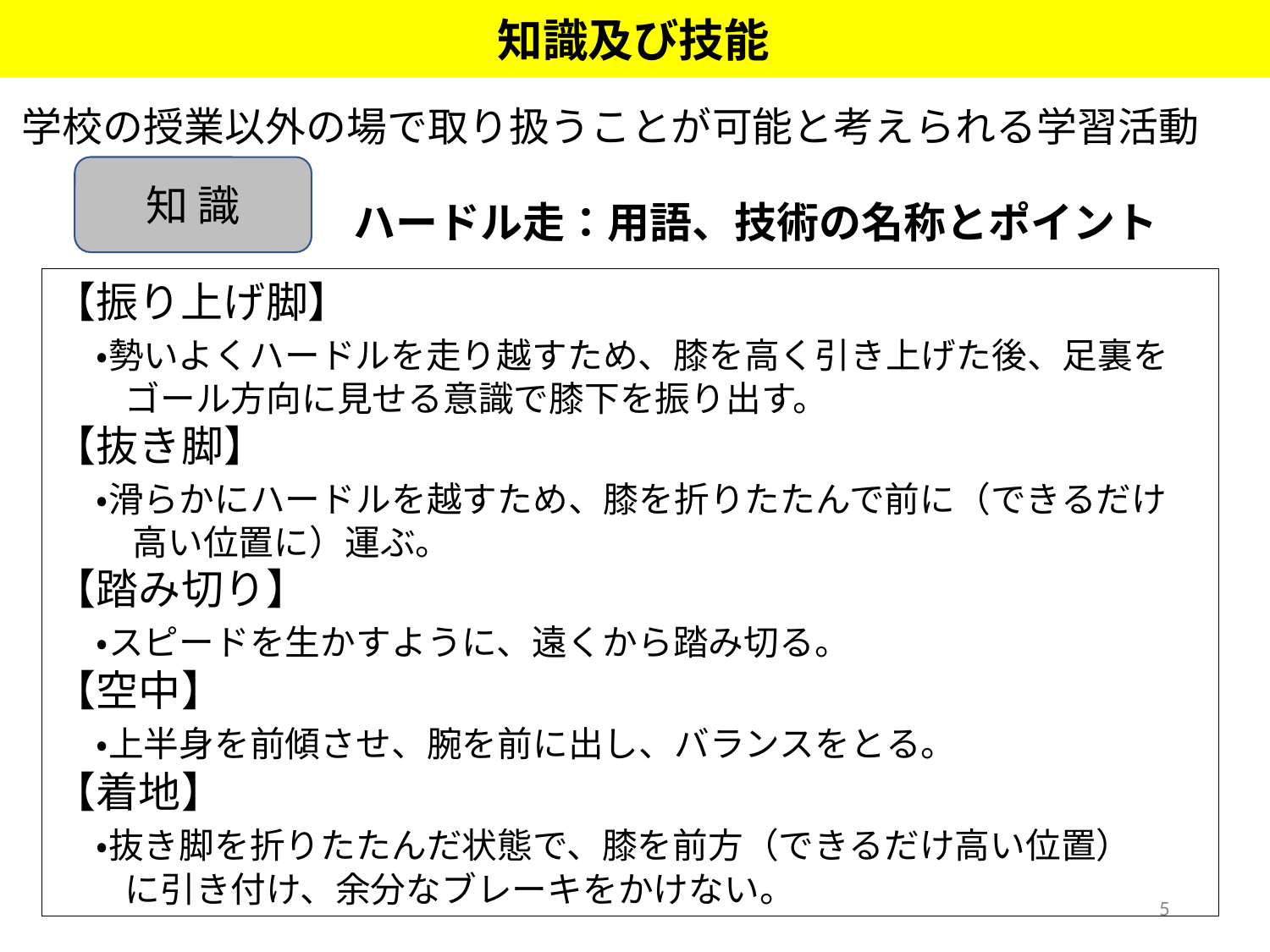

知識及び技能

学校の授業以外の場で取り扱うことが可能と考えられる学習活動
知 識
ハードル走：用語、技術の名称とポイント
【振り上げ脚】
　・勢いよくハードルを走り越すため、膝を高く引き上げた後、足裏を
　　ゴール方向に見せる意識で膝下を振り出す。
【抜き脚】
　・滑らかにハードルを越すため、膝を折りたたんで前に（できるだけ
　　 高い位置に）運ぶ。
【踏み切り】
　・スピードを生かすように、遠くから踏み切る。
【空中】
　・上半身を前傾させ、腕を前に出し、バランスをとる。
【着地】
　・抜き脚を折りたたんだ状態で、膝を前方（できるだけ高い位置）
　　に引き付け、余分なブレーキをかけない。
5